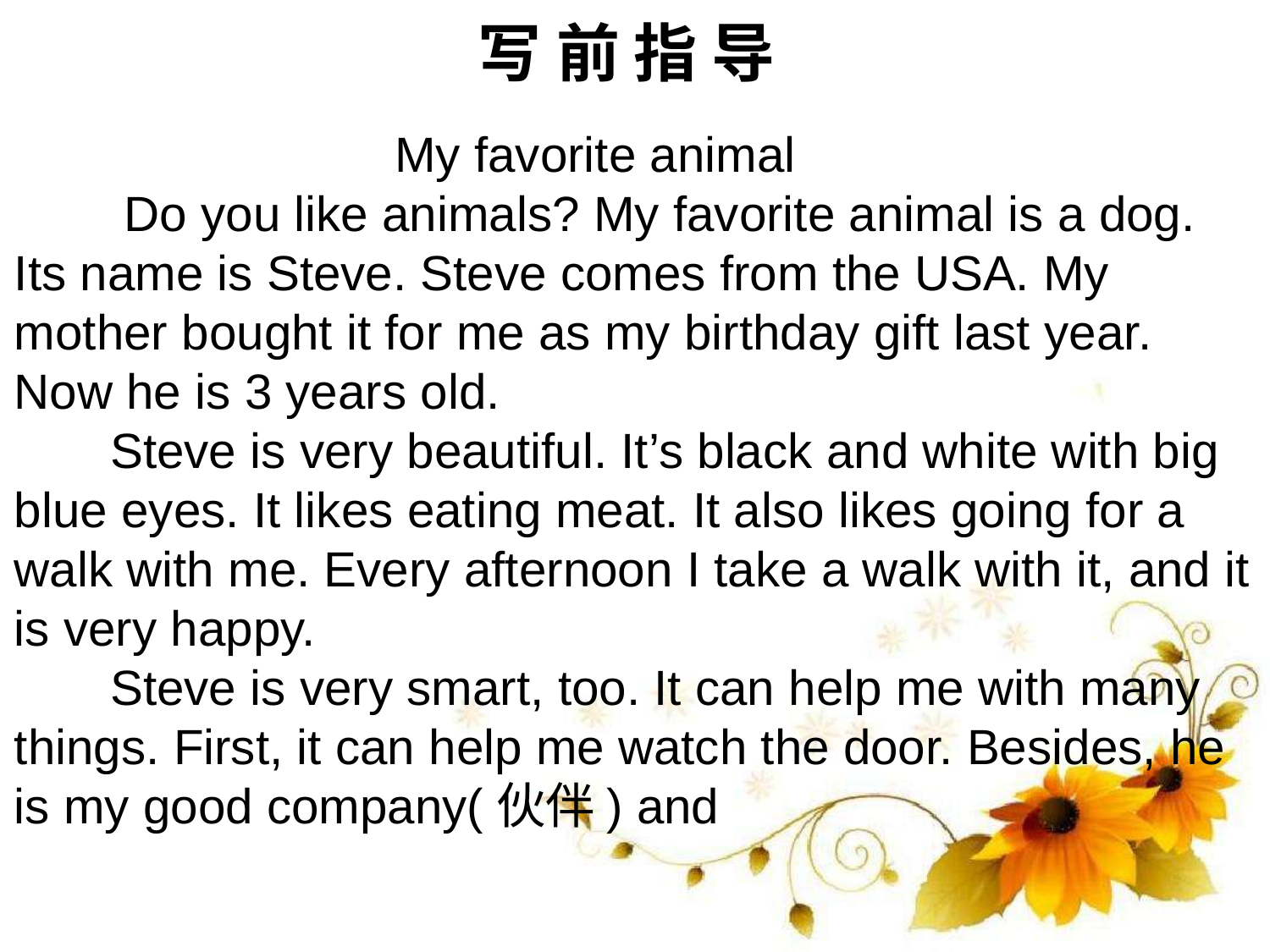

写 前 指 导
 My favorite animal
        Do you like animals? My favorite animal is a dog. Its name is Steve. Steve comes from the USA. My mother bought it for me as my birthday gift last year. Now he is 3 years old.
       Steve is very beautiful. It’s black and white with big blue eyes. It likes eating meat. It also likes going for a walk with me. Every afternoon I take a walk with it, and it is very happy.
       Steve is very smart, too. It can help me with many things. First, it can help me watch the door. Besides, he is my good company(伙伴) and